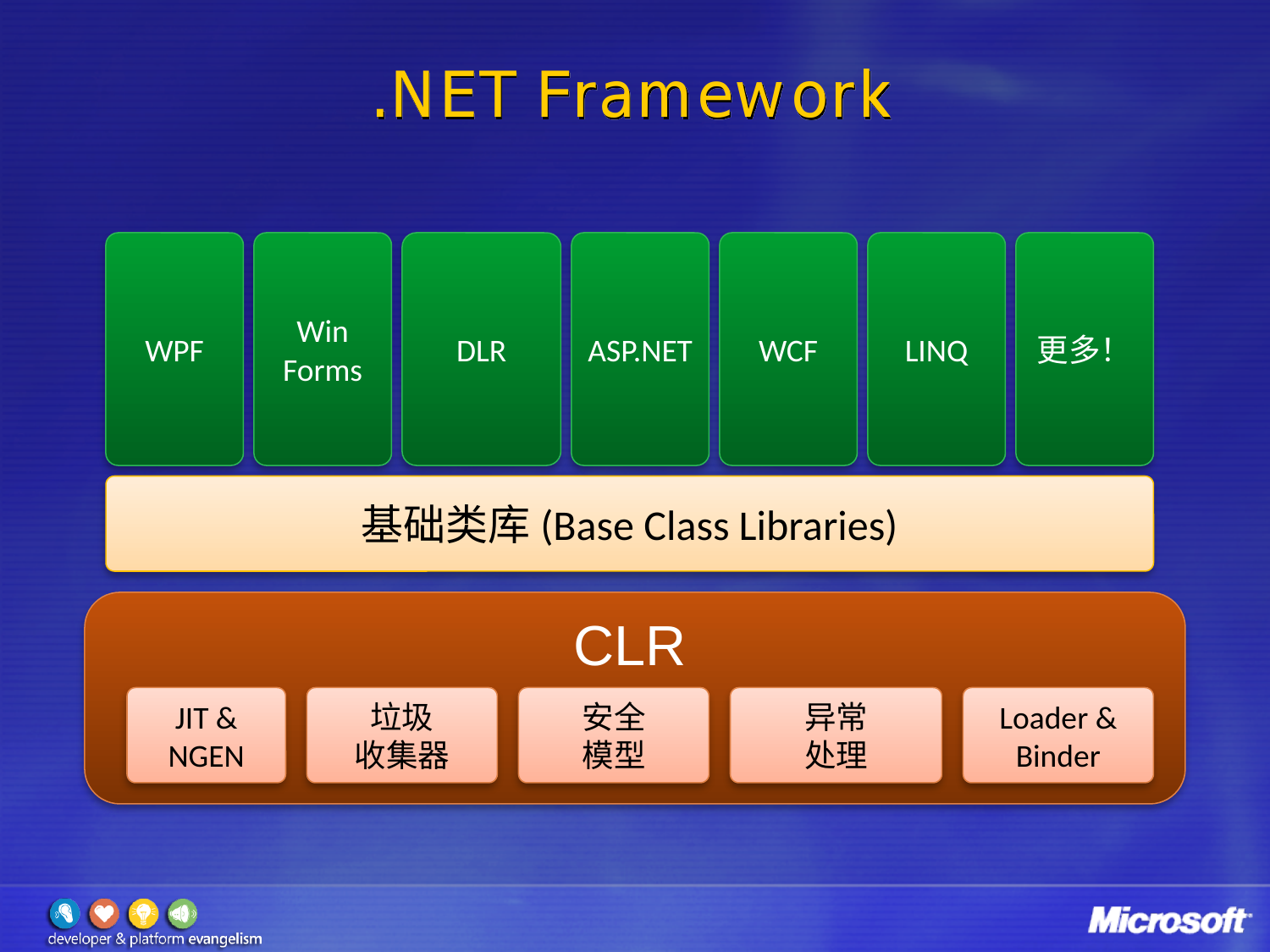

# .NET Framework
WPF
Win Forms
DLR
ASP.NET
WCF
LINQ
更多！
基础类库(Base Class Libraries)

CLR

JIT & NGEN
垃圾
收集器
安全
模型
异常
处理
Loader & Binder